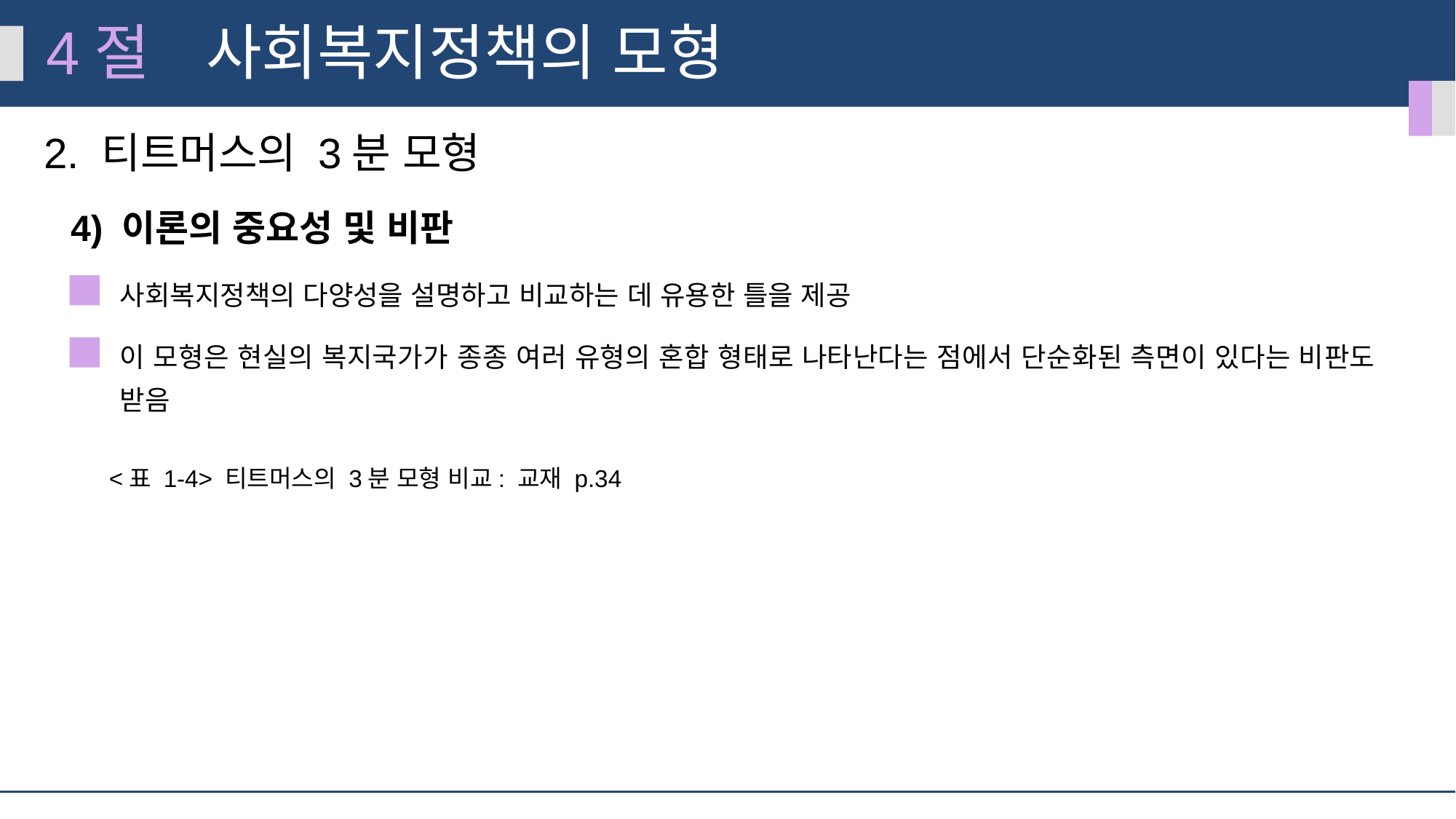

4절
사회복지정책의 모형
2. 티트머스의 3분 모형
4) 이론의 중요성 및 비판
사회복지정책의 다양성을 설명하고 비교하는 데 유용한 틀을 제공

이 모형은 현실의 복지국가가 종종 여러 유형의 혼합 형태로 나타난다는 점에서 단순화된 측면이 있다는 비판도 받음

<표 1-4> 티트머스의 3분 모형 비교: 교재 p.34